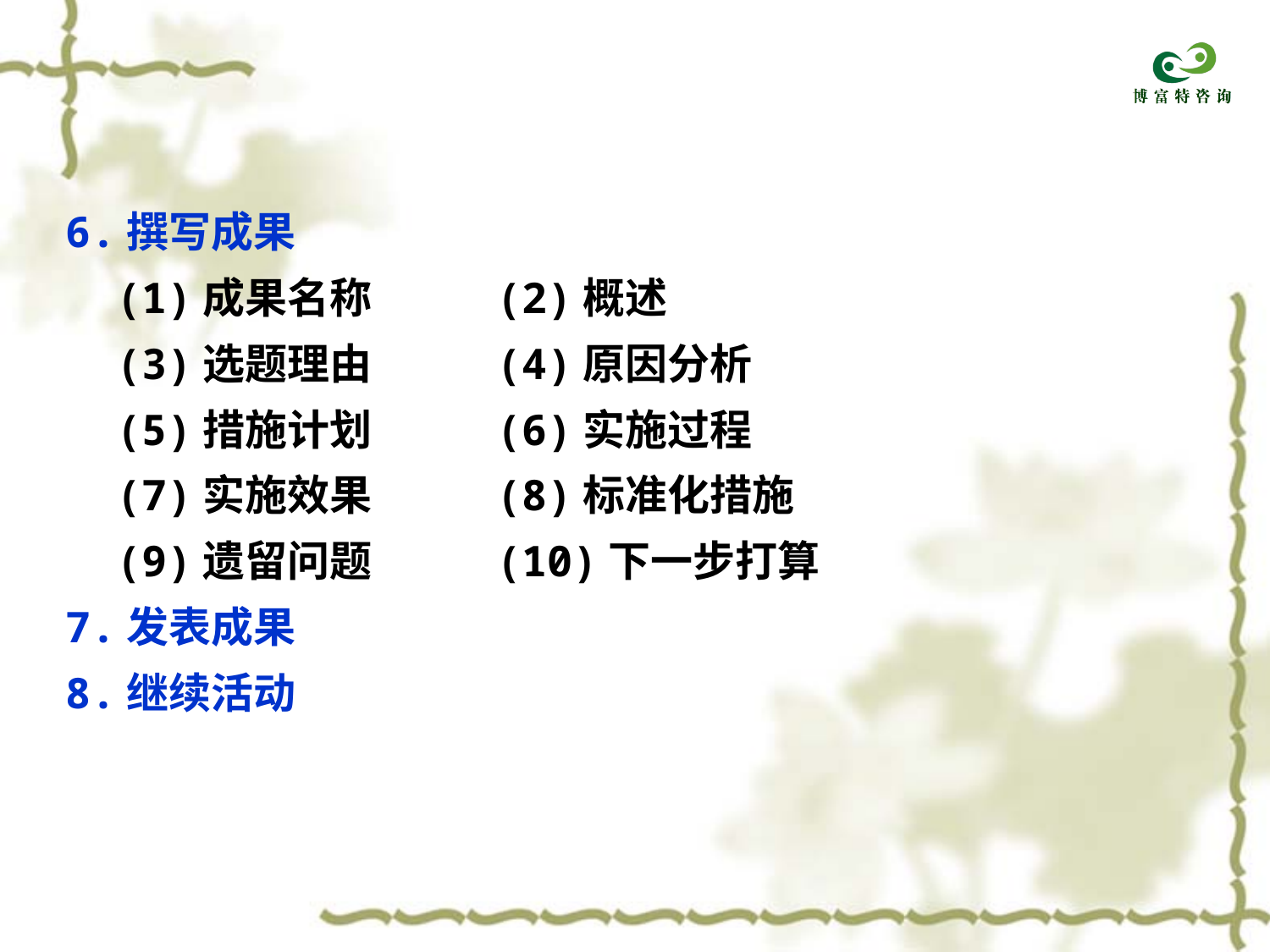

6.撰写成果
  (1)成果名称            (2)概述
  (3)选题理由            (4)原因分析
  (5)措施计划            (6)实施过程
  (7)实施效果            (8)标准化措施
  (9)遗留问题            (10)下一步打算
7.发表成果
8.继续活动